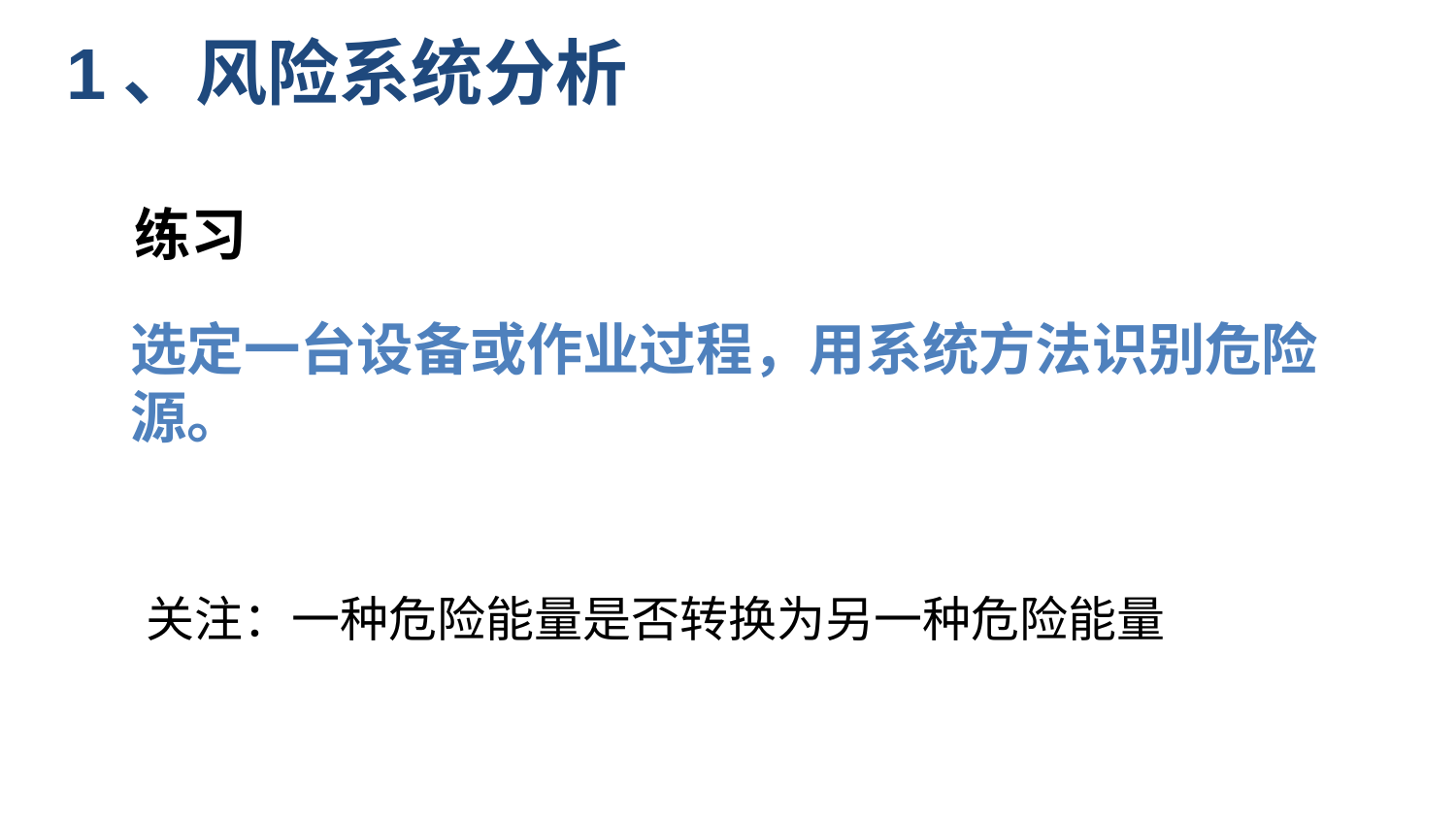

1、风险系统分析
练习
选定一台设备或作业过程，用系统方法识别危险源。
关注：一种危险能量是否转换为另一种危险能量